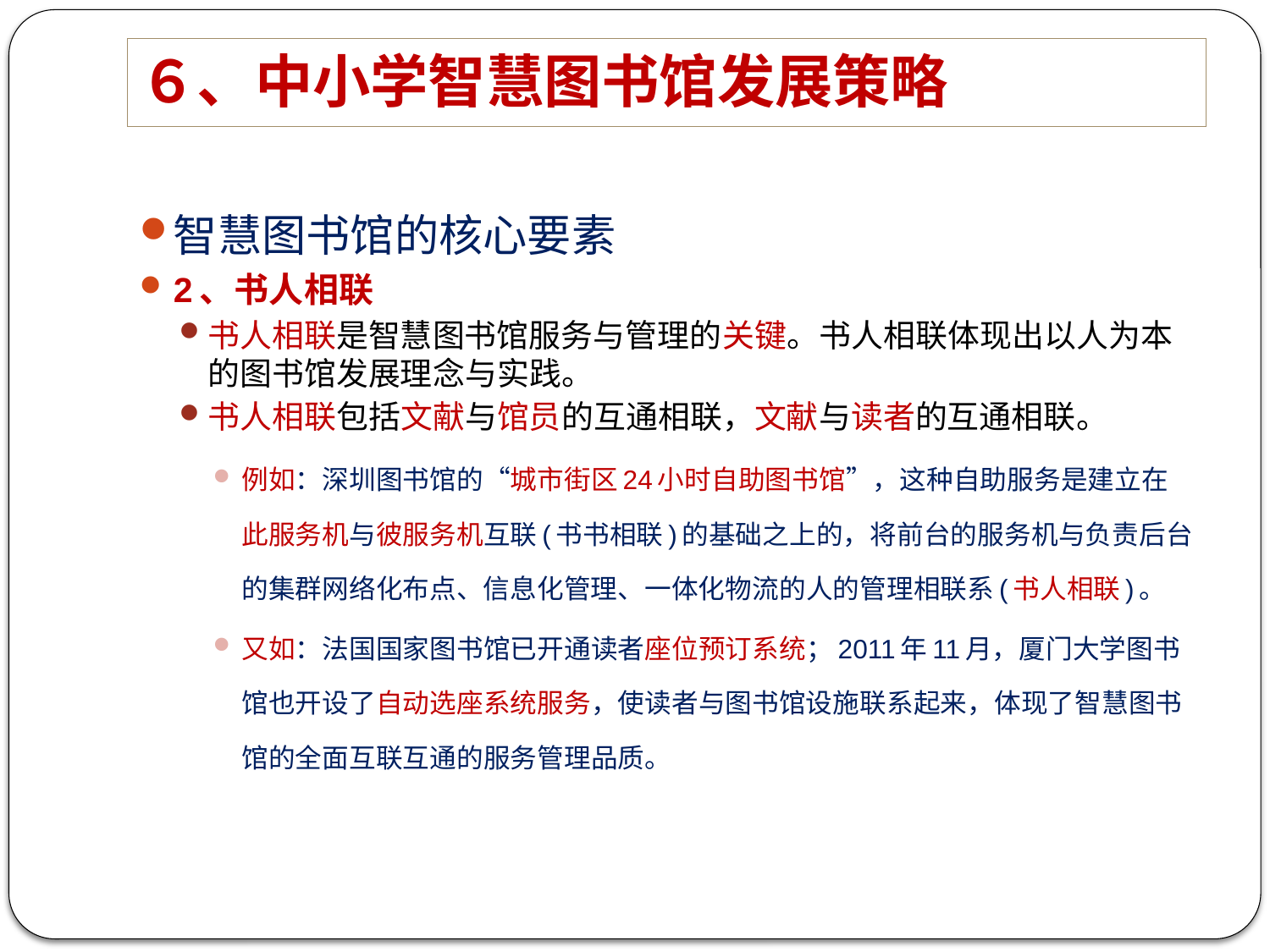

# ６、中小学智慧图书馆发展策略
智慧图书馆的核心要素
2、书人相联
书人相联是智慧图书馆服务与管理的关键。书人相联体现出以人为本的图书馆发展理念与实践。
书人相联包括文献与馆员的互通相联，文献与读者的互通相联。
例如：深圳图书馆的“城市街区24小时自助图书馆”，这种自助服务是建立在此服务机与彼服务机互联(书书相联)的基础之上的，将前台的服务机与负责后台的集群网络化布点、信息化管理、一体化物流的人的管理相联系(书人相联)。
又如：法国国家图书馆已开通读者座位预订系统；2011年11月，厦门大学图书馆也开设了自动选座系统服务，使读者与图书馆设施联系起来，体现了智慧图书馆的全面互联互通的服务管理品质。